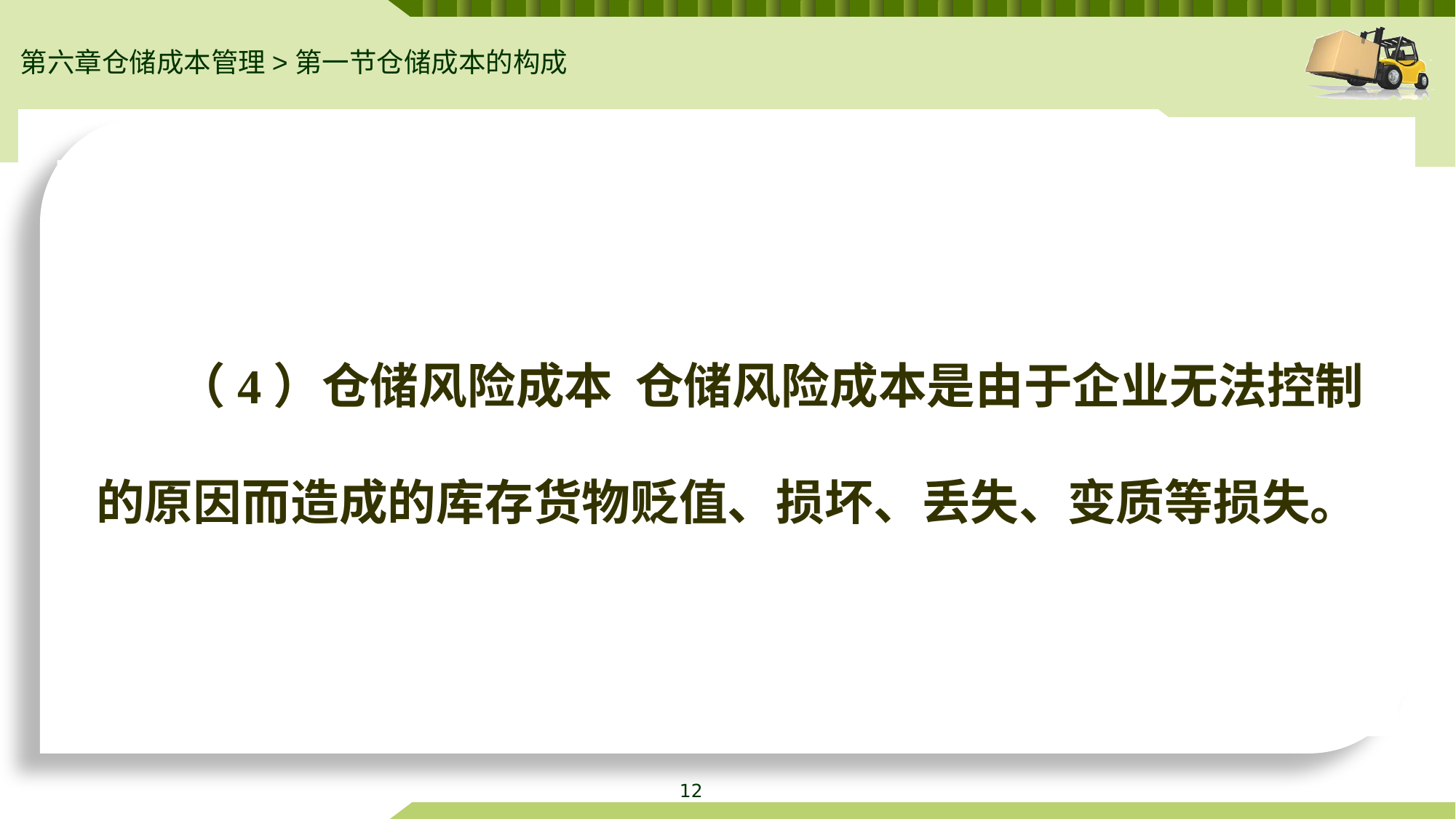

第六章仓储成本管理>第一节仓储成本的构成
（4）仓储风险成本  仓储风险成本是由于企业无法控制的原因而造成的库存货物贬值、损坏、丢失、变质等损失。